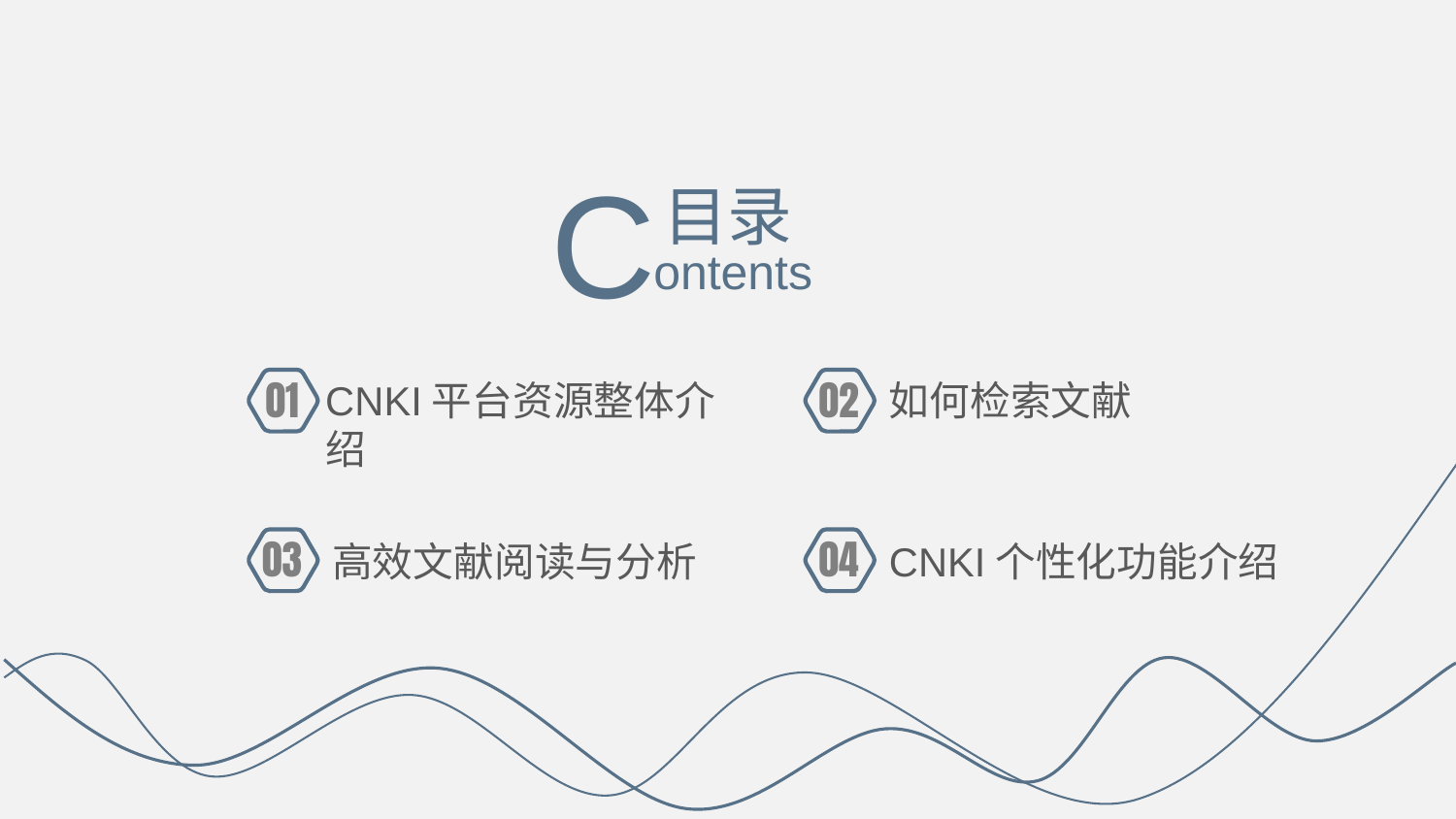

C
目录
ontents
如何检索文献
CNKI平台资源整体介绍

01

02

高效文献阅读与分析
CNKI个性化功能介绍

03

04